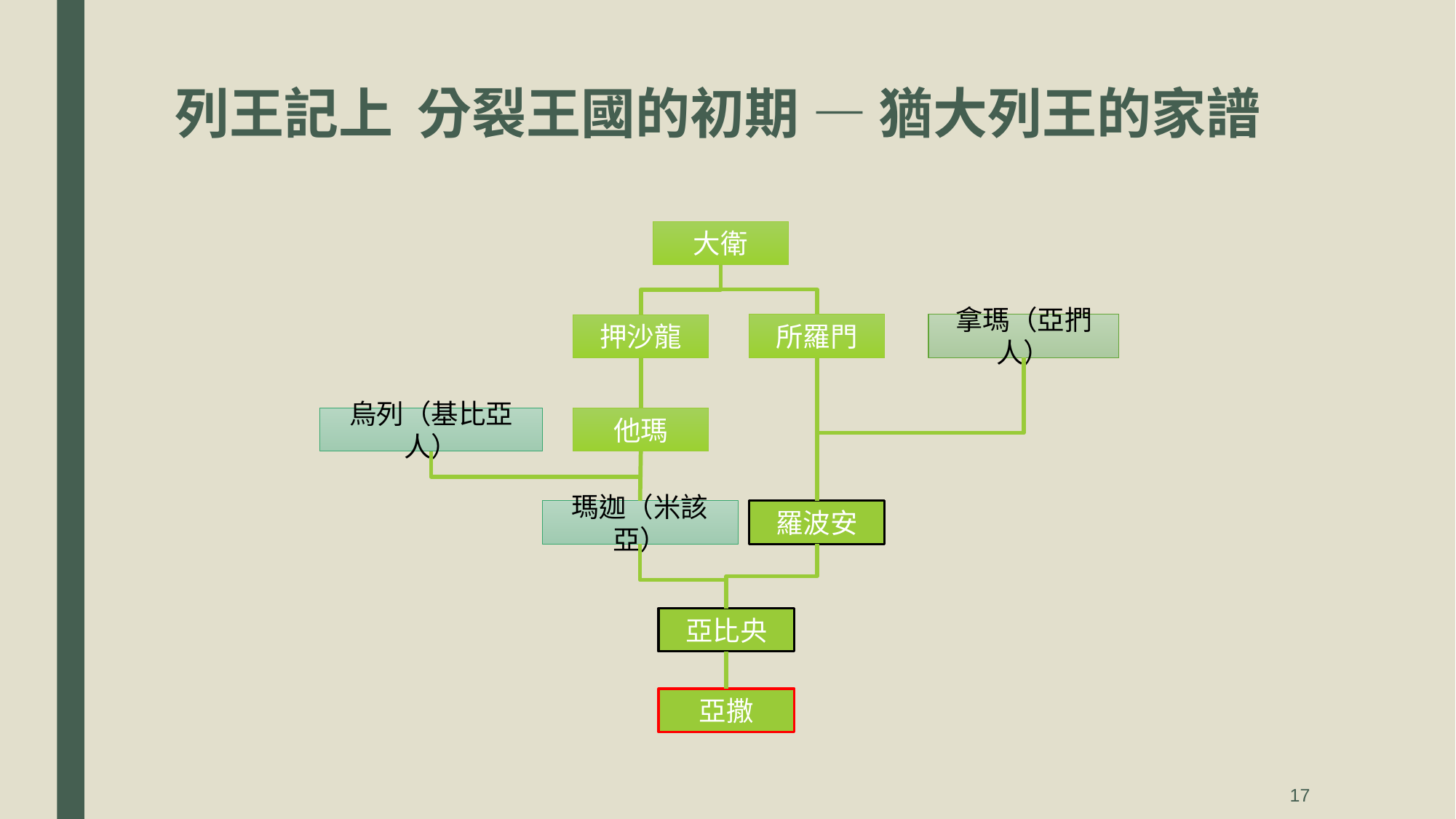

# 列王記上  分裂王國的初期 — 猶大列王的家譜
大衛
所羅門
拿瑪（亞捫人）
押沙龍
烏列（基比亞人）
他瑪
瑪迦（米該亞）
羅波安
亞比央
亞撒
17